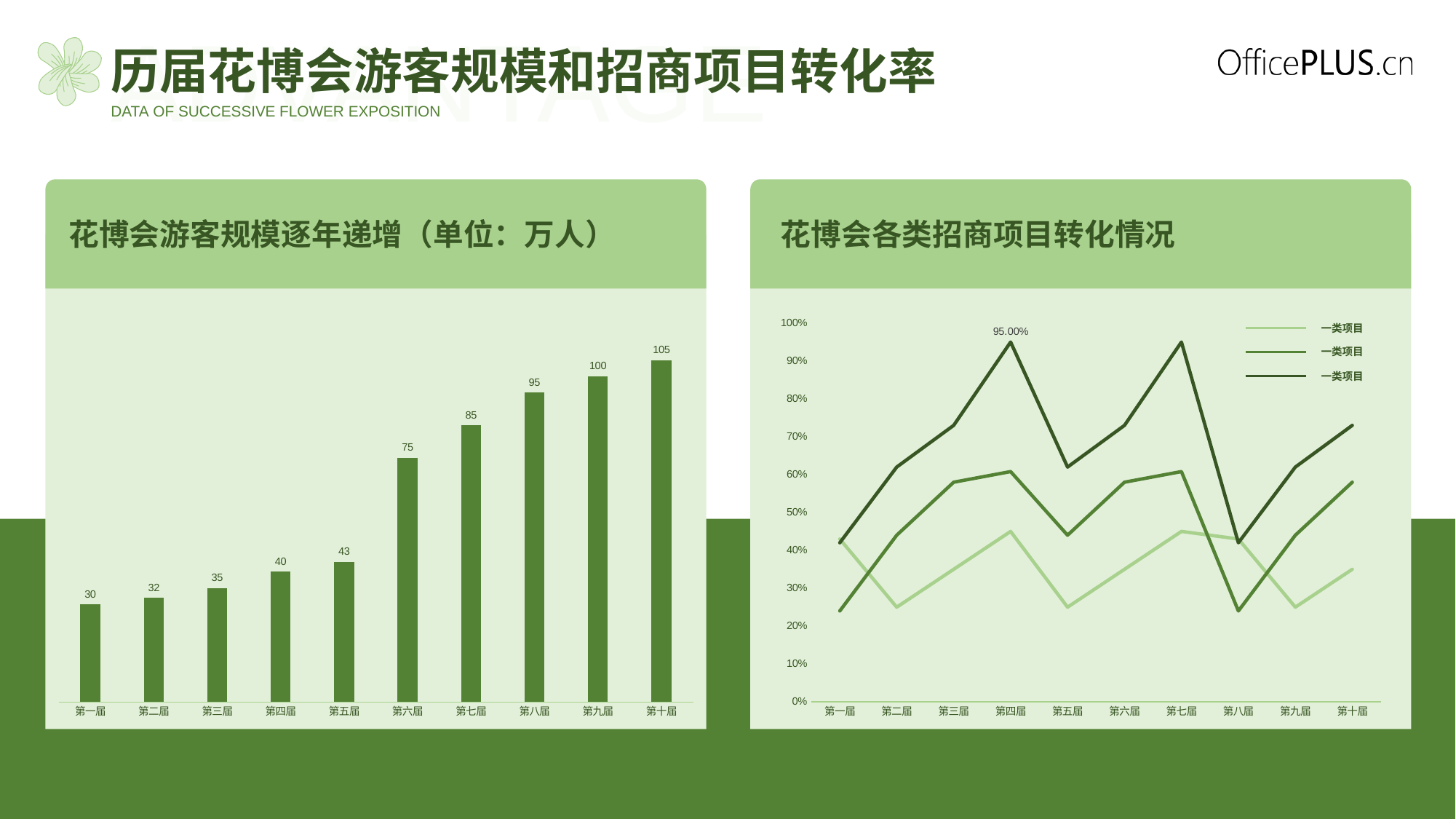

ADVANTAGE
# 历届花博会游客规模和招商项目转化率
DATA OF SUCCESSIVE FLOWER EXPOSITION

花博会各类招商项目转化情况
花博会游客规模逐年递增（单位：万人）

### Chart

| Category | 系列 1 |
|---|---|
| 第一届 | 30.0 |
| 第二届 | 32.0 |
| 第三届 | 35.0 |
| 第四届 | 40.0 |
| 第五届 | 43.0 |
| 第六届 | 75.0 |
| 第七届 | 85.0 |
| 第八届 | 95.0 |
| 第九届 | 100.0 |
| 第十届 | 105.0 |

### Chart

| Category | 一类项目 | 二类项目 | 三类项目 |
|---|---|---|---|
| 第一届 | 0.43 | 0.24 | 0.42 |
| 第二届 | 0.25 | 0.44 | 0.62 |
| 第三届 | 0.35 | 0.58 | 0.73 |
| 第四届 | 0.45 | 0.608 | 0.95 |
| 第五届 | 0.25 | 0.44 | 0.62 |
| 第六届 | 0.35 | 0.58 | 0.73 |
| 第七届 | 0.45 | 0.608 | 0.95 |
| 第八届 | 0.43 | 0.24 | 0.42 |
| 第九届 | 0.25 | 0.44 | 0.62 |
| 第十届 | 0.35 | 0.58 | 0.73 |
一类项目
一类项目
一类项目